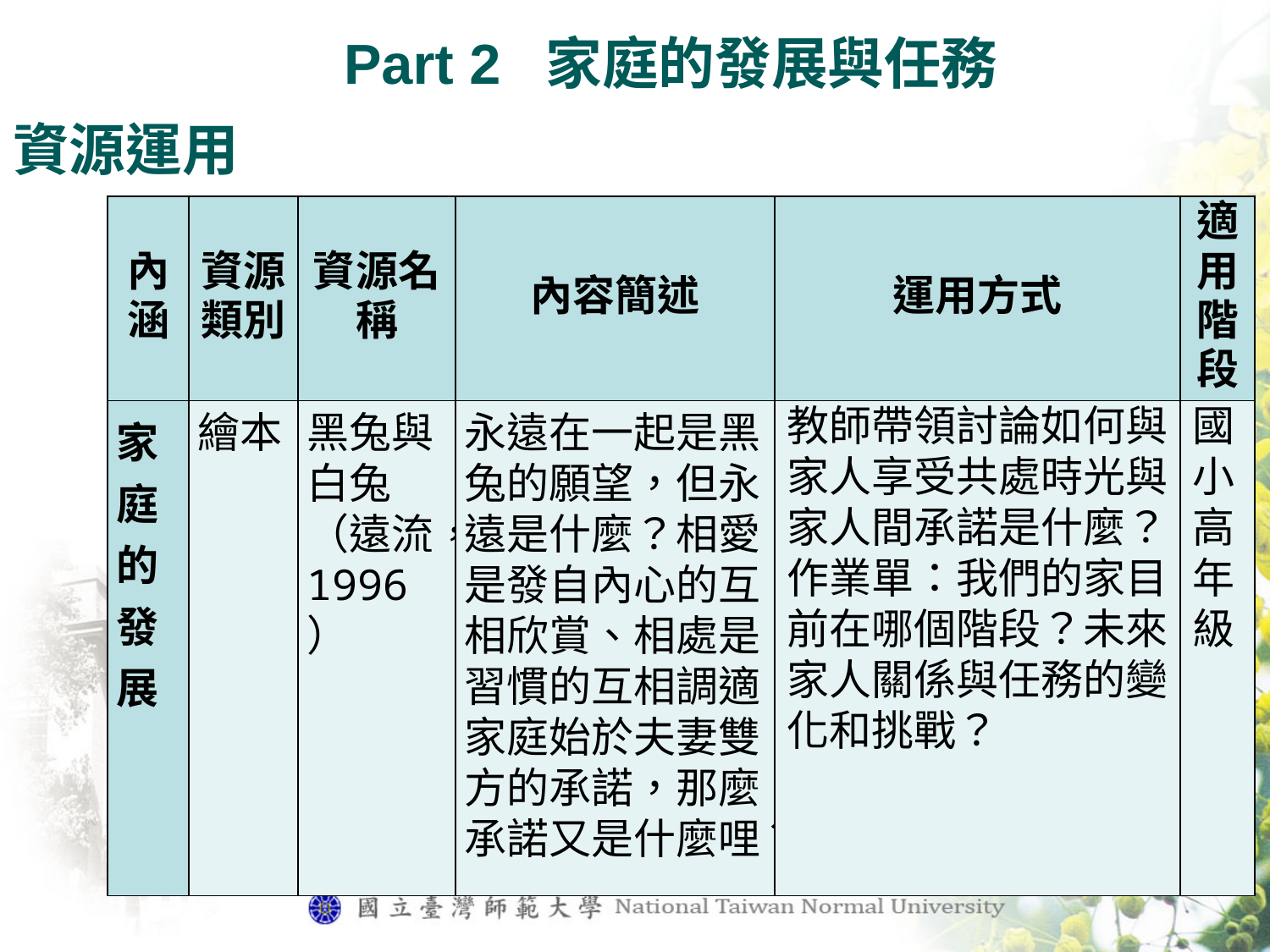

Part 2  家庭的發展與任務
資源運用
| 內涵 | 資源類別 | 資源名稱 | 內容簡述 | 運用方式 | 適用階段 |
| --- | --- | --- | --- | --- | --- |
| 家庭的發展 | 繪本 | 黑兔與白兔（遠流，1996） | 永遠在一起是黑兔的願望，但永遠是什麼？相愛是發自內心的互相欣賞、相處是習慣的互相調適。家庭始於夫妻雙方的承諾，那麼承諾又是什麼哩？ | 教師帶領討論如何與家人享受共處時光與家人間承諾是什麼？ 作業單：我們的家目前在哪個階段？未來家人關係與任務的變化和挑戰？ | 國小高年級 |